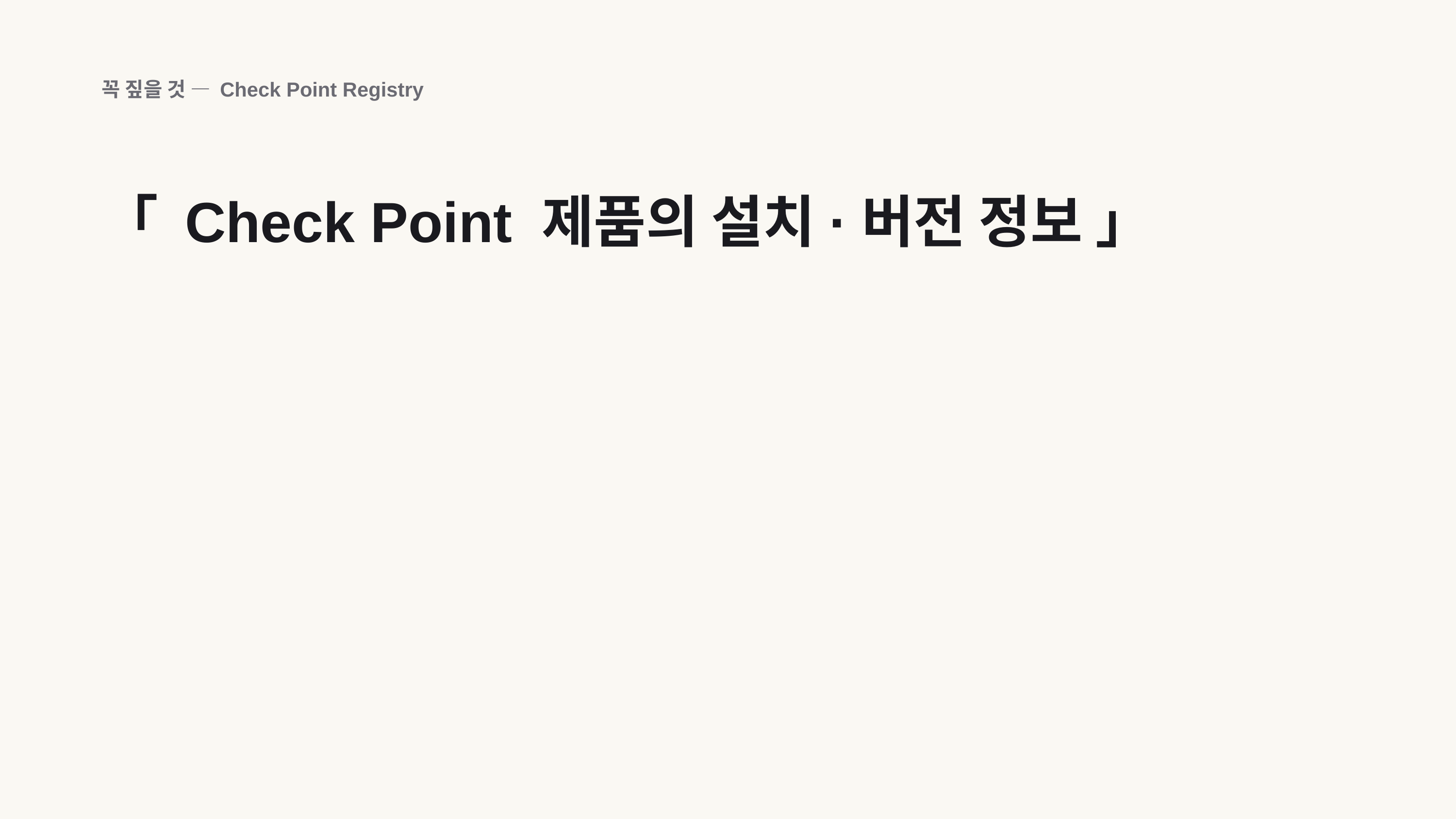

꼭 짚을 것 — Check Point Registry
「 Check Point 제품의 설치·버전 정보 」